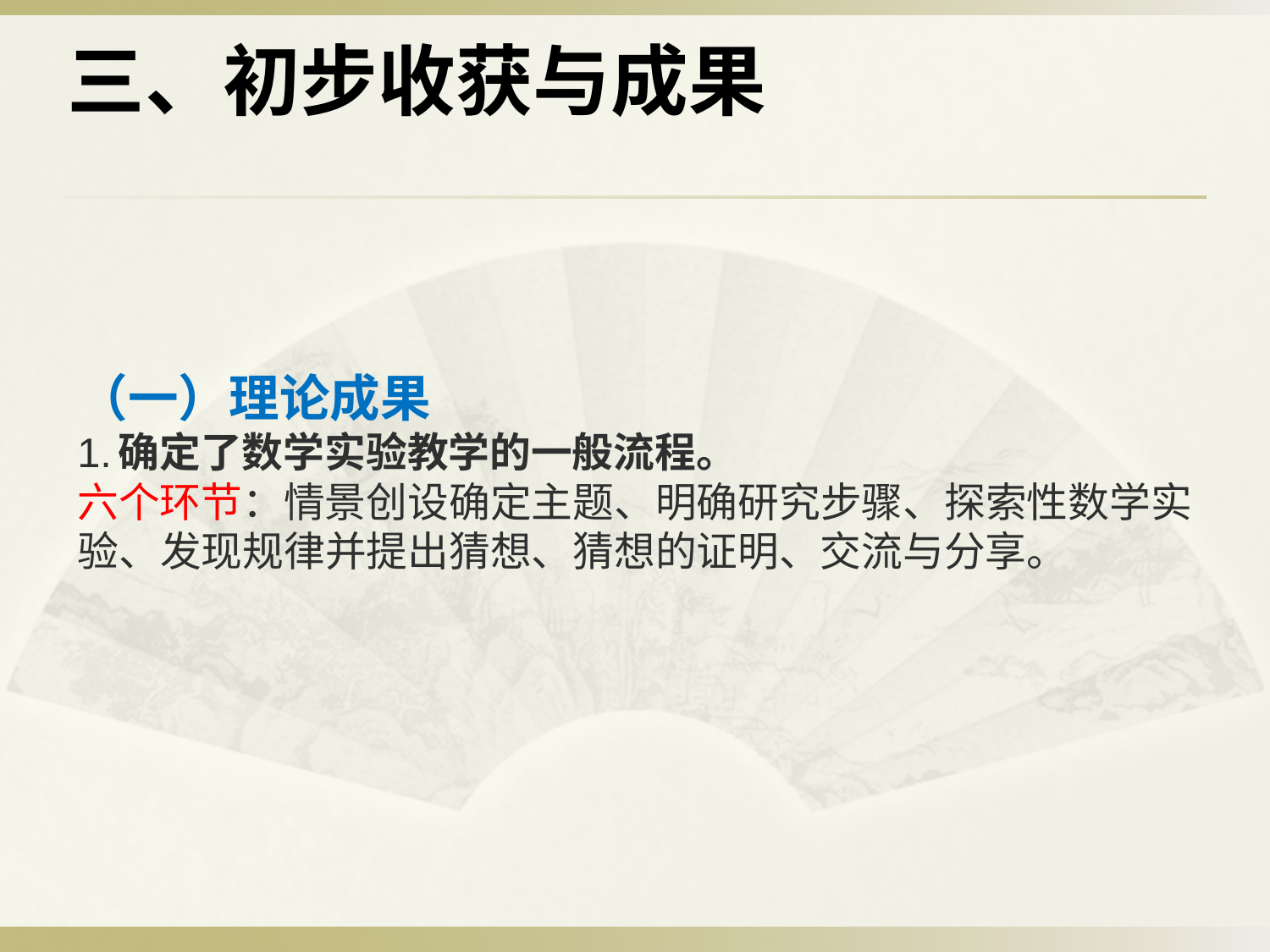

三、初步收获与成果

# （一）理论成果 1.确定了数学实验教学的一般流程。 六个环节：情景创设确定主题、明确研究步骤、探索性数学实验、发现规律并提出猜想、猜想的证明、交流与分享。